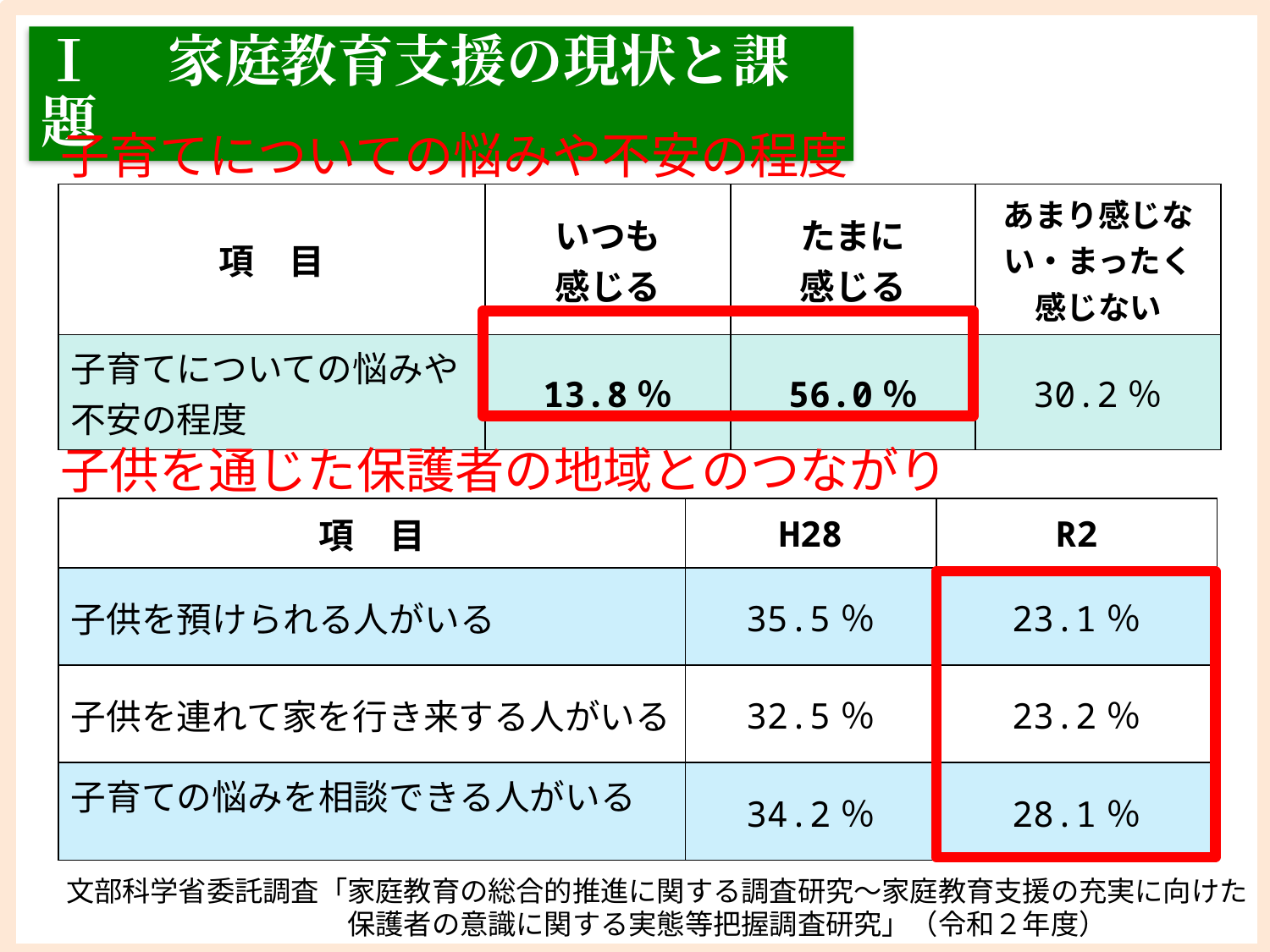

Ⅰ　家庭教育支援の現状と課題
子育てについての悩みや不安の程度
| 項　目 | いつも 感じる | たまに 感じる | あまり感じない・まったく感じない |
| --- | --- | --- | --- |
| 子育てについての悩みや不安の程度 | 13.8％ | 56.0％ | 30.2％ |
|  |  |  |  |

子供を通じた保護者の地域とのつながり
| 項　目 | H28 | R2 |
| --- | --- | --- |
| 子供を預けられる人がいる | 35.5％ | 23.1％ |
| 子供を連れて家を行き来する人がいる | 32.5％ | 23.2％ |
| 子育ての悩みを相談できる人がいる | 34.2％ | 28.1％ |

文部科学省委託調査「家庭教育の総合的推進に関する調査研究～家庭教育支援の充実に向けた
　　　　　　　　　　保護者の意識に関する実態等把握調査研究」（令和２年度）